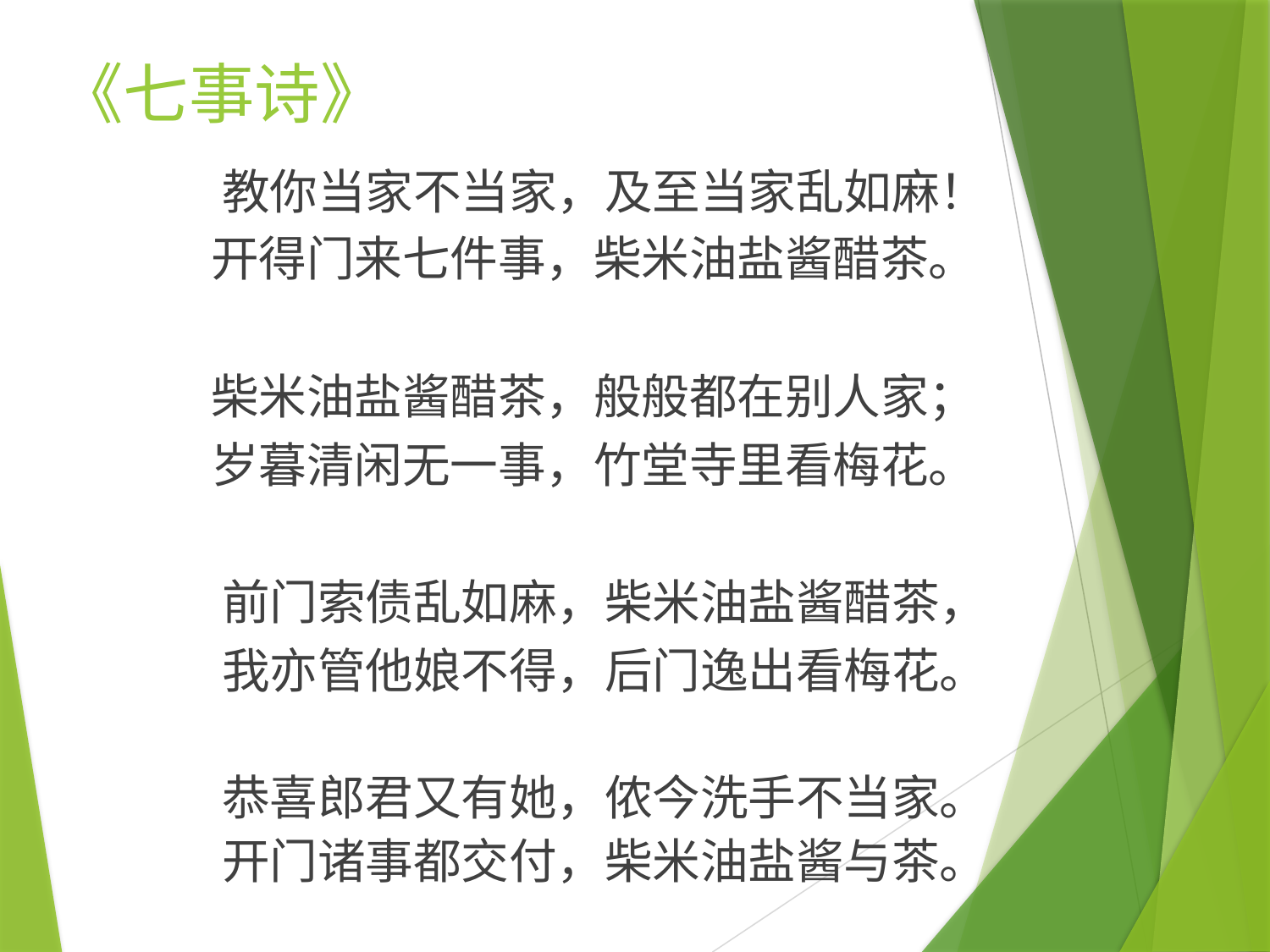

# 《七事诗》
    教你当家不当家，及至当家乱如麻！
   开得门来七件事，柴米油盐酱醋茶。

   柴米油盐酱醋茶，般般都在别人家；
   岁暮清闲无一事，竹堂寺里看梅花。

    前门索债乱如麻，柴米油盐酱醋茶，
    我亦管他娘不得，后门逸出看梅花。

    恭喜郎君又有她，侬今洗手不当家。
    开门诸事都交付，柴米油盐酱与茶。